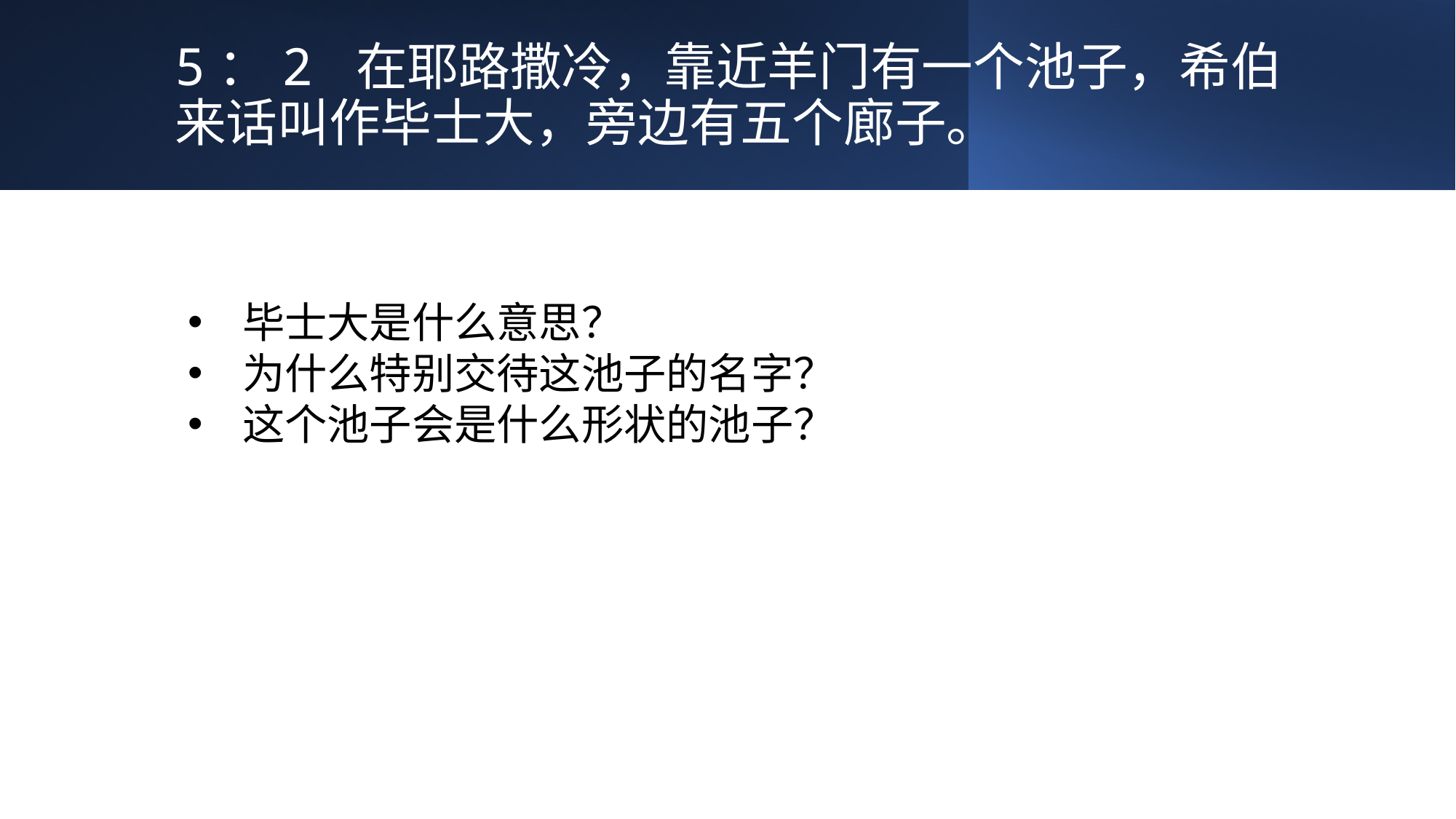

# 5：2 在耶路撒冷，靠近羊门有一个池子，希伯来话叫作毕士大，旁边有五个廊子。

毕士大是什么意思？
为什么特别交待这池子的名字？
这个池子会是什么形状的池子？